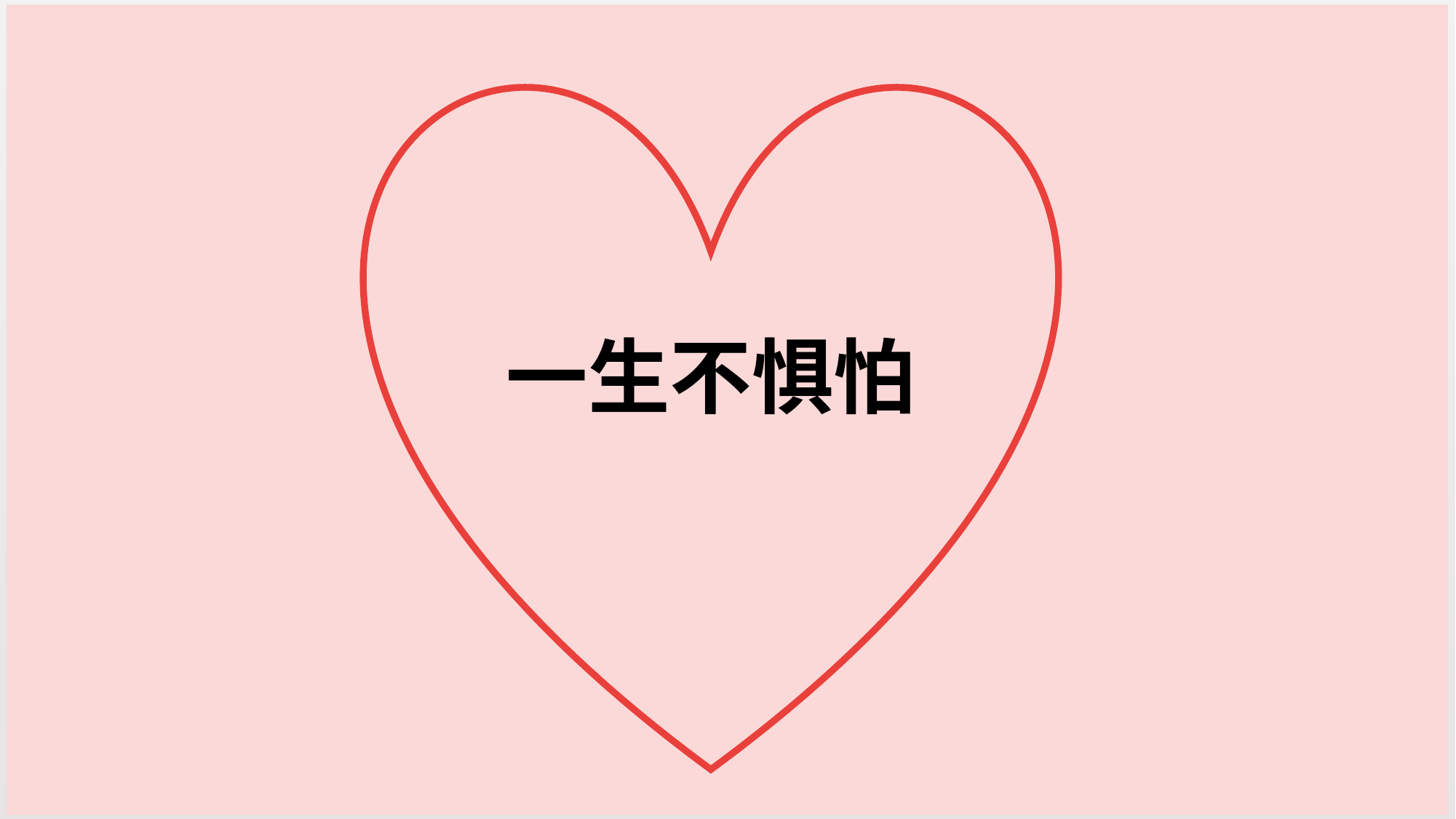

#

一生不惧怕
Speaker name and title here